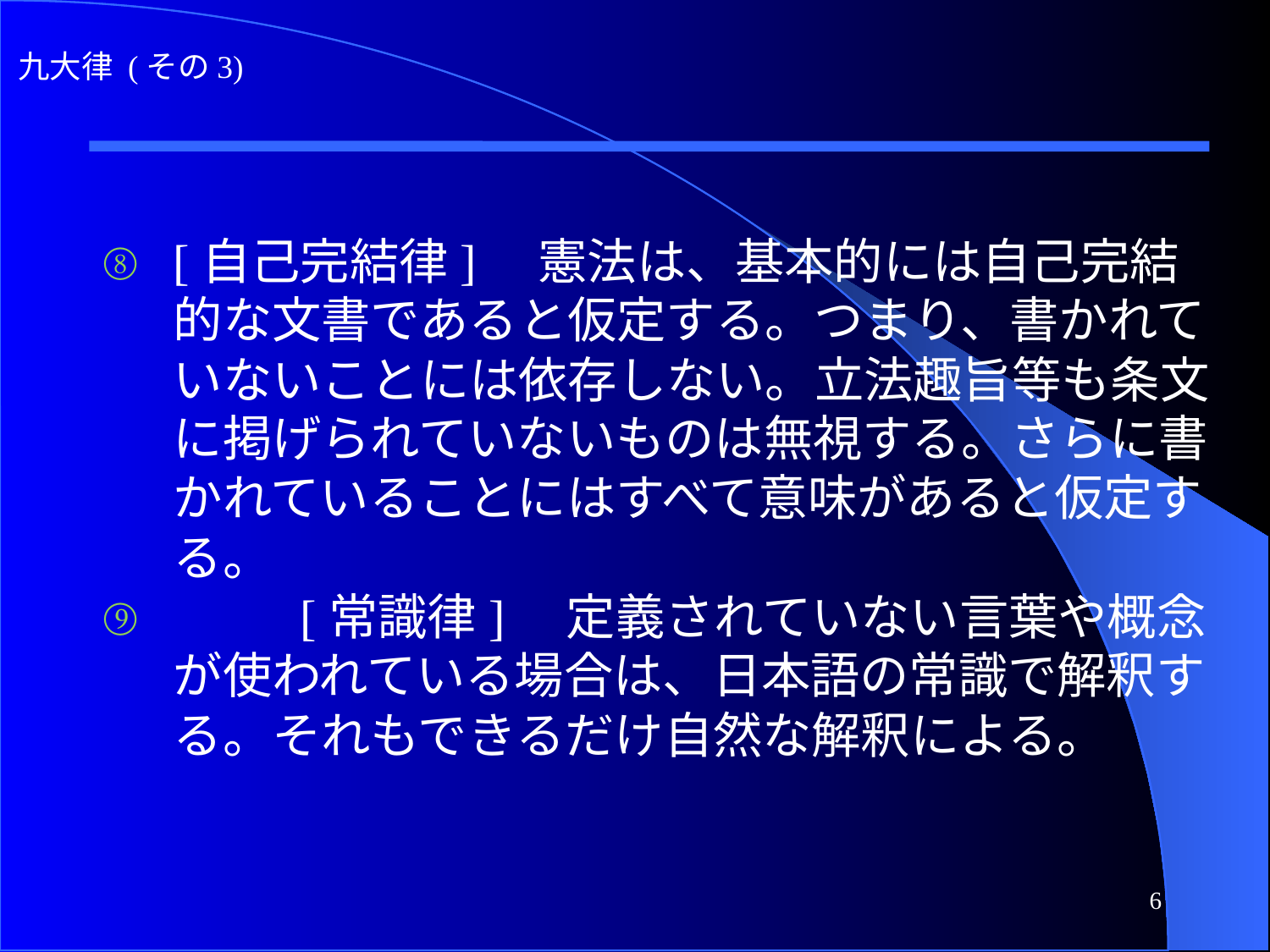

九大律 (その3)

[自己完結律]　憲法は、基本的には自己完結的な文書であると仮定する。つまり、書かれていないことには依存しない。立法趣旨等も条文に掲げられていないものは無視する。さらに書かれていることにはすべて意味があると仮定する。
	[常識律]　定義されていない言葉や概念が使われている場合は、日本語の常識で解釈する。それもできるだけ自然な解釈による。

6